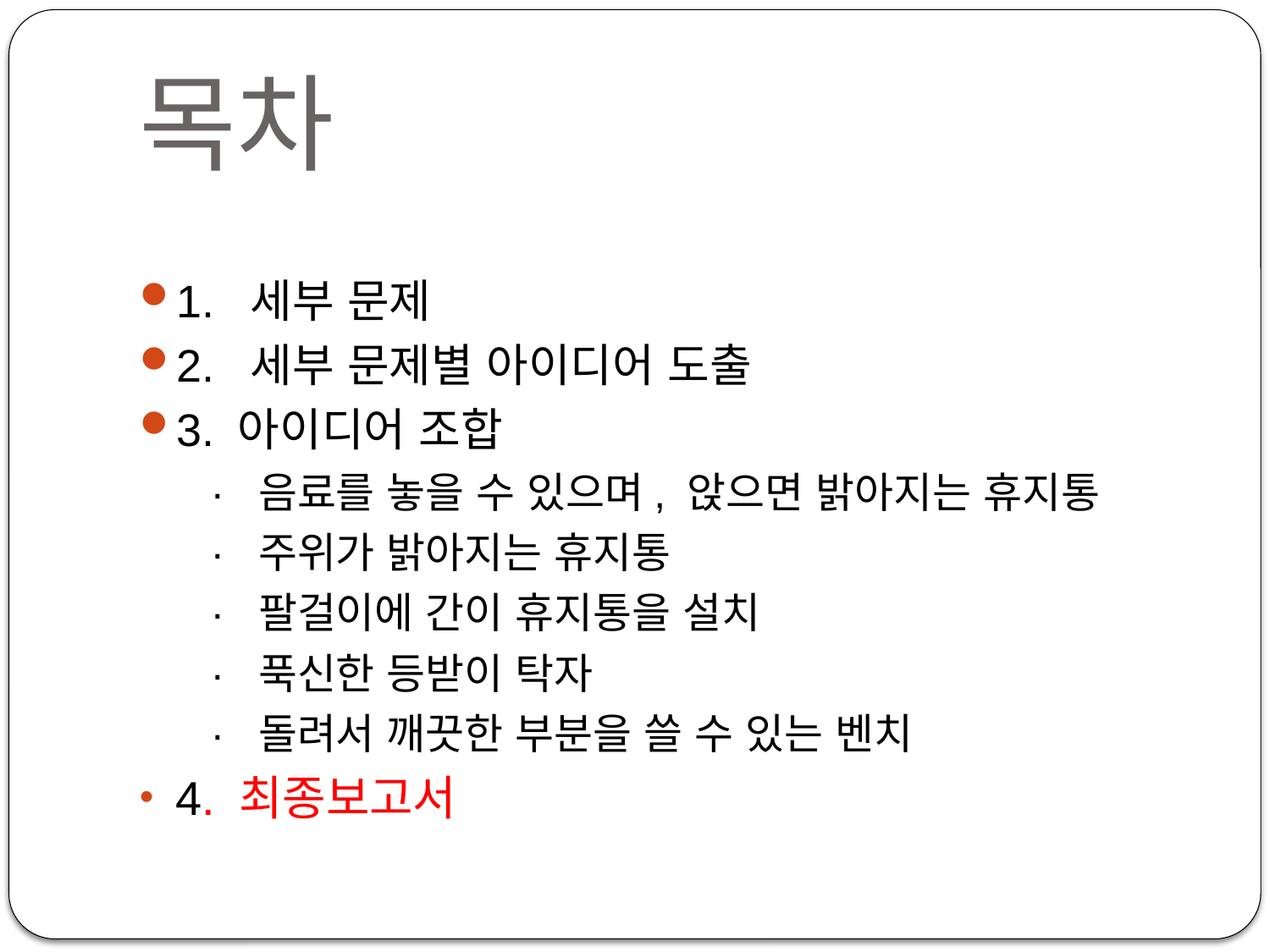

# 목차

1.  세부 문제
2.  세부 문제별 아이디어 도출
3. 아이디어 조합
      ·  음료를 놓을 수 있으며, 앉으면 밝아지는 휴지통
      ·  주위가 밝아지는 휴지통
      ·  팔걸이에 간이 휴지통을 설치
      ·  푹신한 등받이 탁자
      ·  돌려서 깨끗한 부분을 쓸 수 있는 벤치
4. 최종보고서